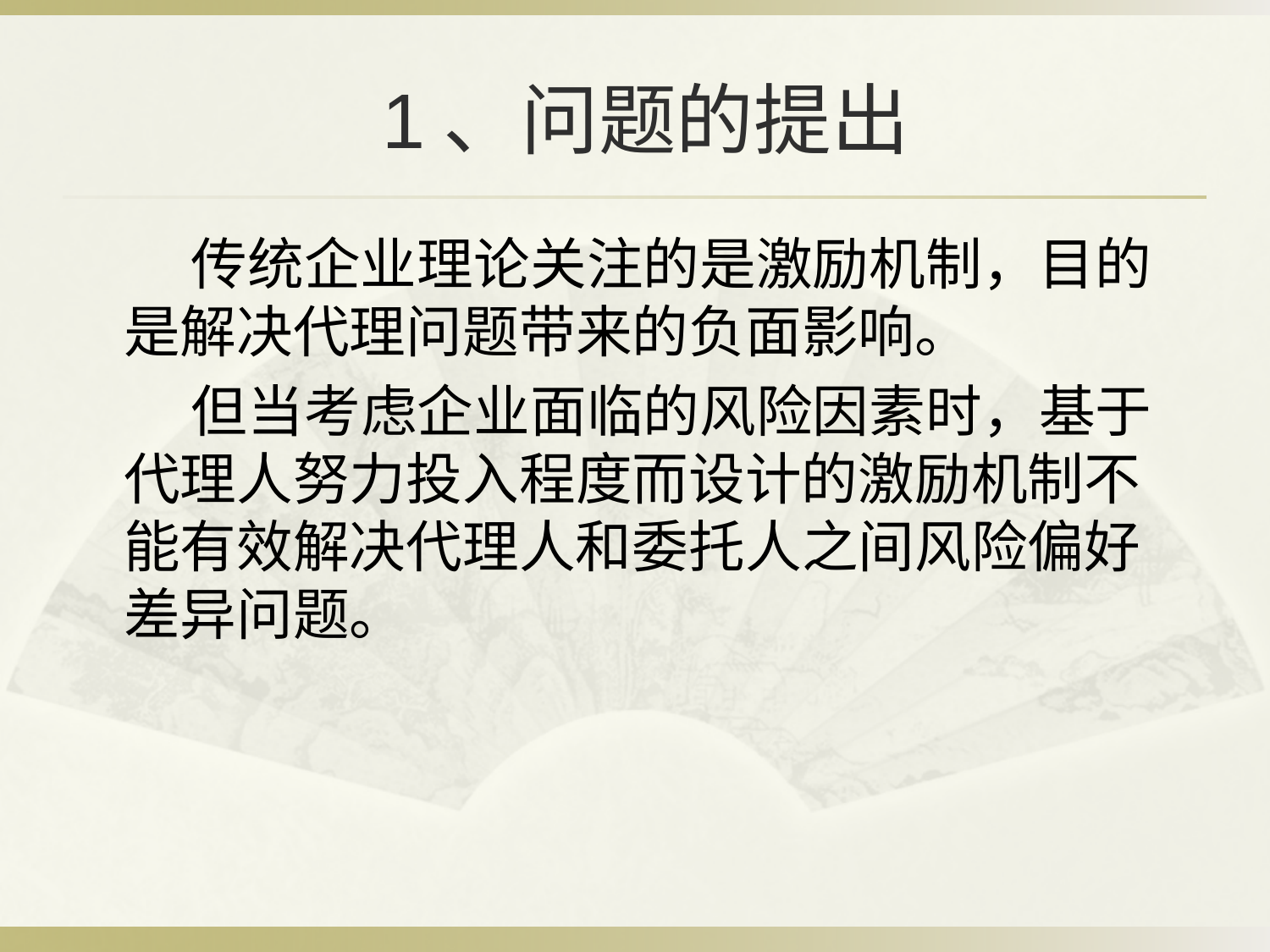

# 1、问题的提出
        传统企业理论关注的是激励机制，目的是解决代理问题带来的负面影响。
        但当考虑企业面临的风险因素时，基于代理人努力投入程度而设计的激励机制不能有效解决代理人和委托人之间风险偏好差异问题。